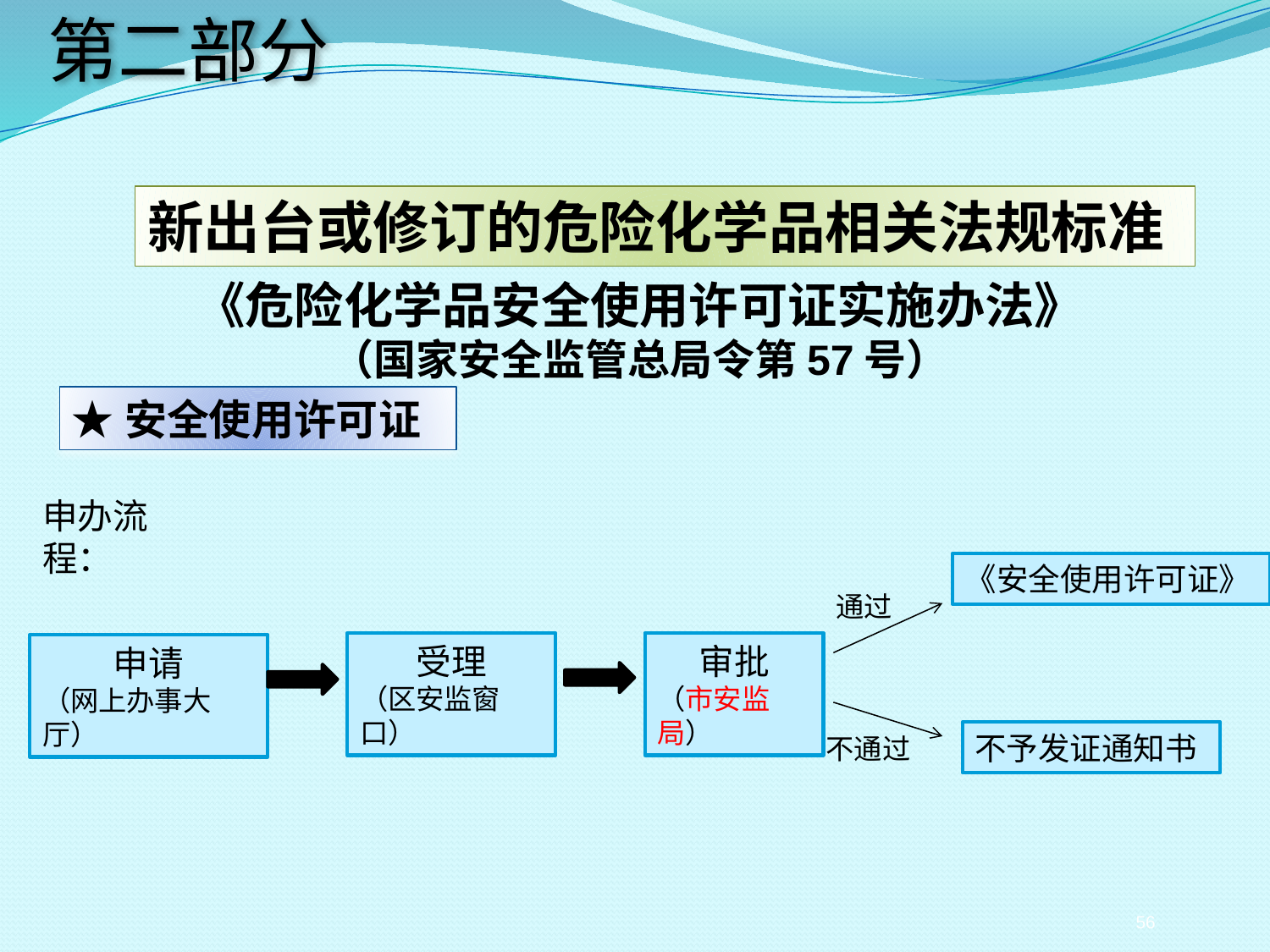

第二部分
新出台或修订的危险化学品相关法规标准
《危险化学品安全使用许可证实施办法》
（国家安全监管总局令第57号）
★安全使用许可证
申办流程：
《安全使用许可证》
通过
受理
（区安监窗口）
审批
（市安监局）
申请
（网上办事大厅）

不予发证通知书
不通过
56